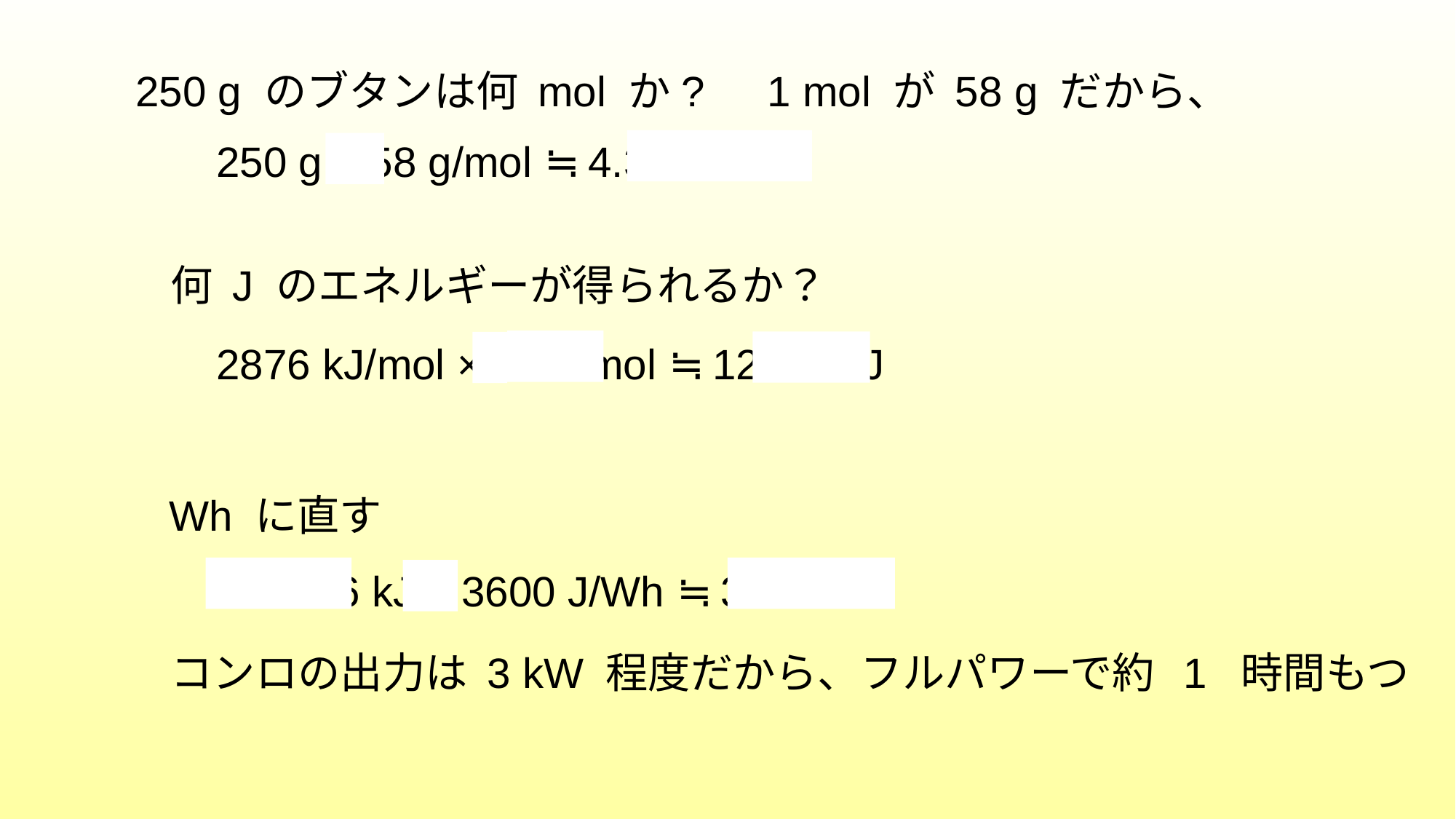

250 g のブタンは何 mol か?　1 mol が 58 g だから、
250 g ÷ 58 g/mol ≒ 4.31 mol

何 J のエネルギーが得られるか？
2876 kJ/mol × 4.31 mol ≒ 12396 kJ

Wh に直す
12396 kJ ÷ 3600 J/Wh ≒ 3.4 kWh

コンロの出力は 3 kW 程度だから、フルパワーで約  1  時間もつ